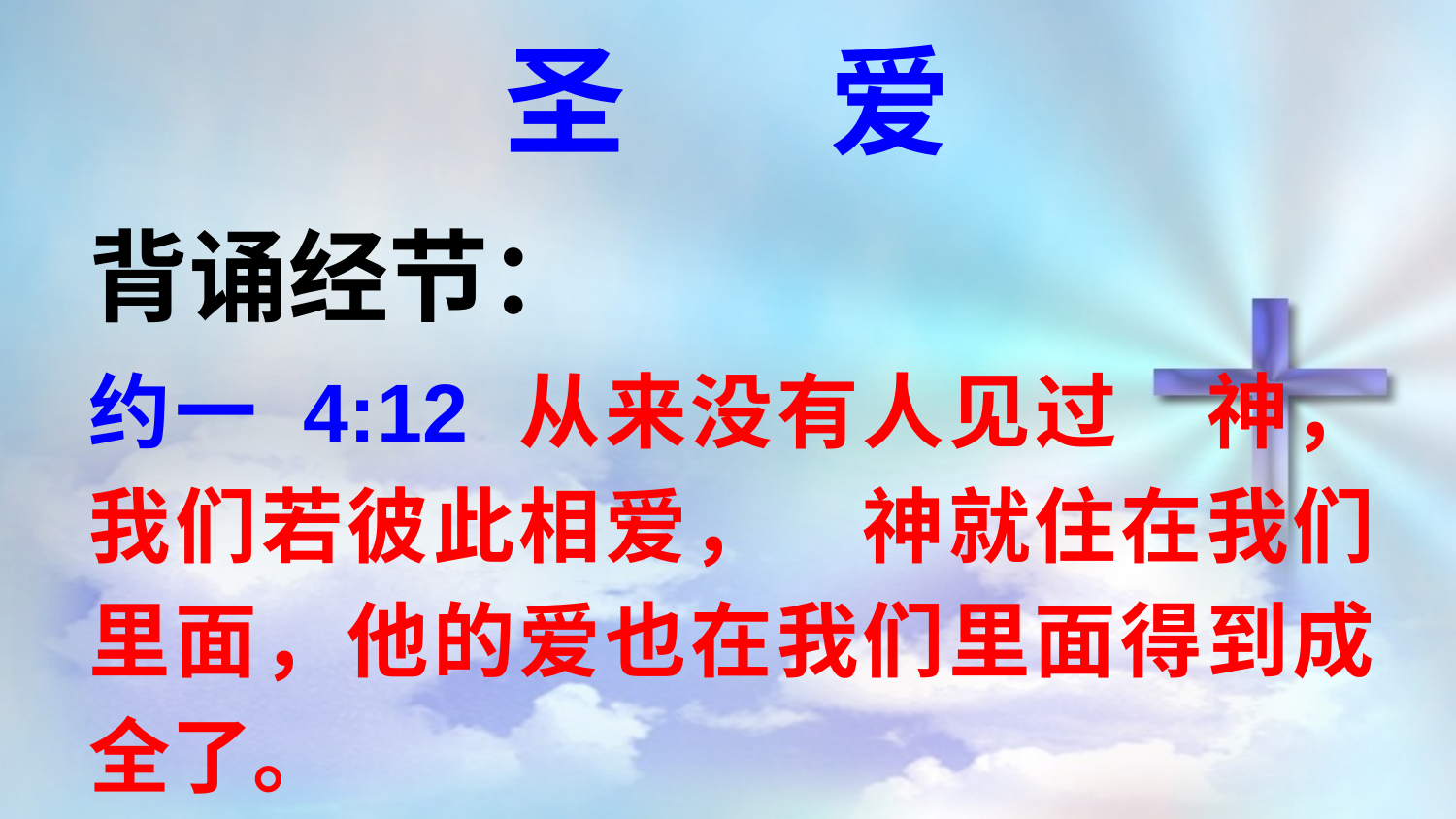

圣   爱
背诵经节：
约一 4:12 从来没有人见过　神，我们若彼此相爱，　神就住在我们里面，他的爱也在我们里面得到成全了。